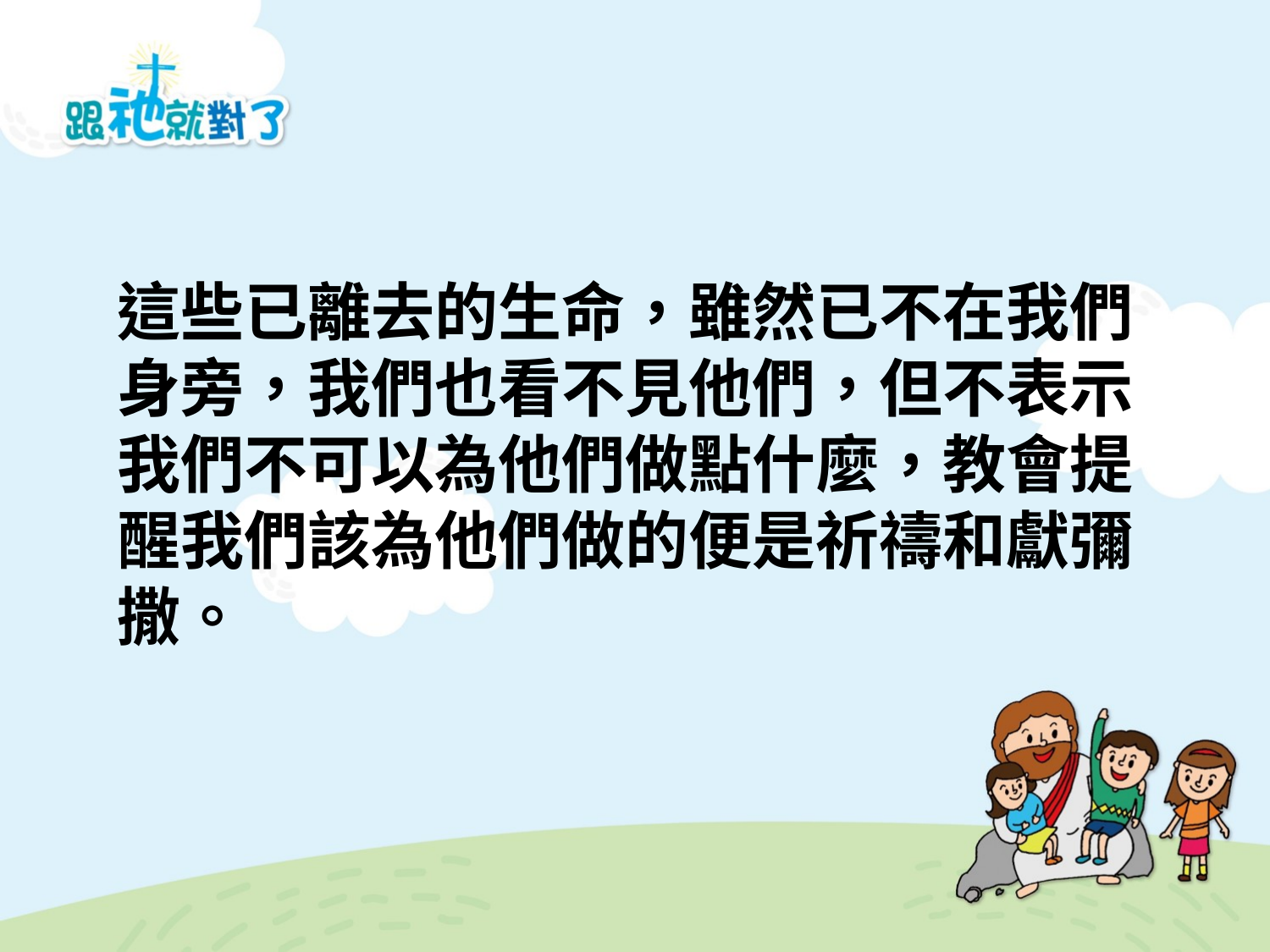

這些已離去的生命，雖然已不在我們身旁，我們也看不見他們，但不表示我們不可以為他們做點什麼，教會提醒我們該為他們做的便是祈禱和獻彌撒。